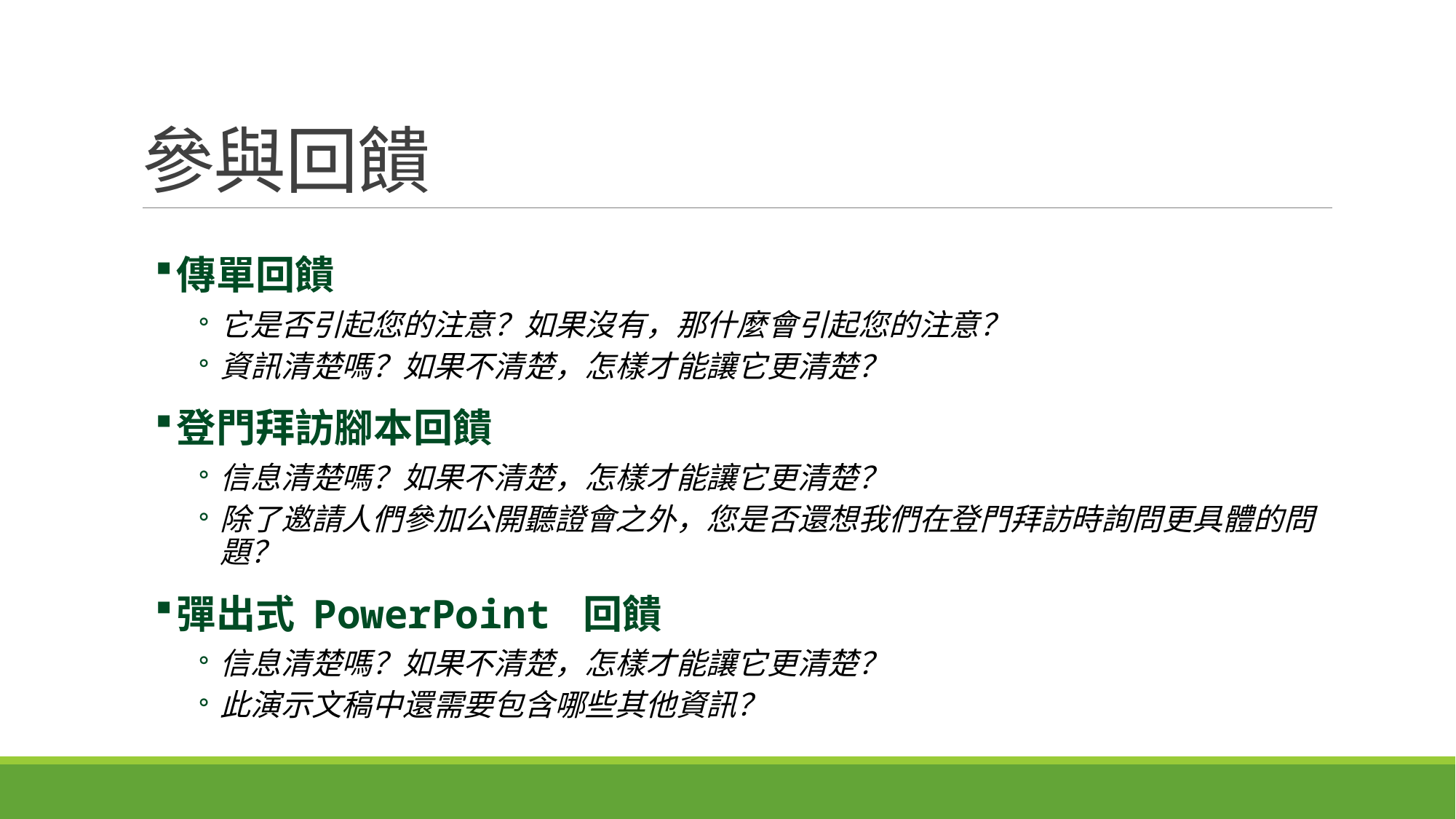

# 參與回饋
傳單回饋
它是否引起您的注意？如果沒有，那什麼會引起您的注意？
資訊清楚嗎？如果不清楚，怎樣才能讓它更清楚？
登門拜訪腳本回饋
信息清楚嗎？如果不清楚，怎樣才能讓它更清楚？
除了邀請人們參加公開聽證會之外，您是否還想我們在登門拜訪時詢問更具體的問題？
彈出式 PowerPoint 回饋
信息清楚嗎？如果不清楚，怎樣才能讓它更清楚？
此演示文稿中還需要包含哪些其他資訊？